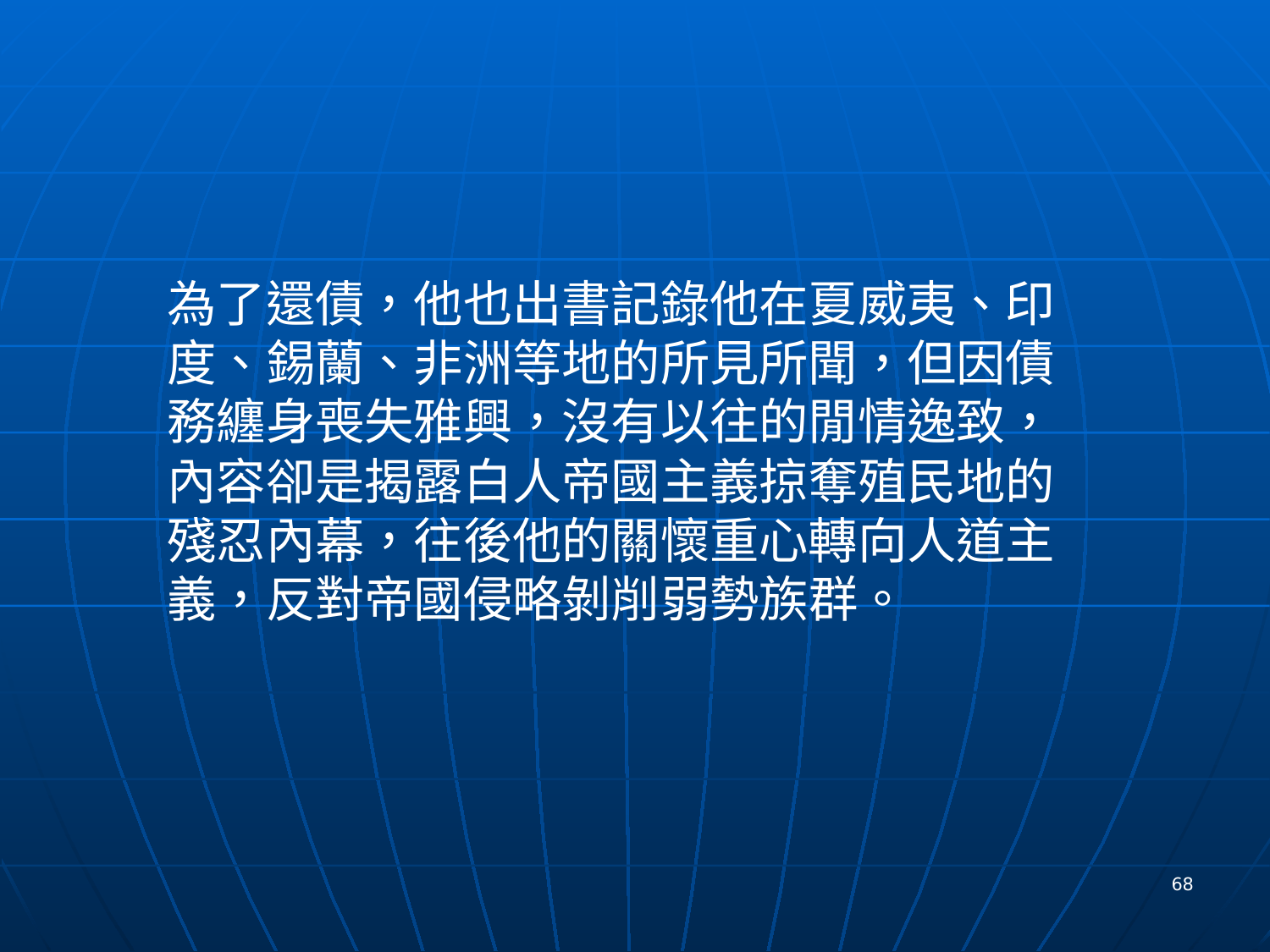

#
為了還債，他也出書記錄他在夏威夷、印度、錫蘭、非洲等地的所見所聞，但因債務纏身喪失雅興，沒有以往的閒情逸致，內容卻是揭露白人帝國主義掠奪殖民地的殘忍內幕，往後他的關懷重心轉向人道主義，反對帝國侵略剝削弱勢族群。

68